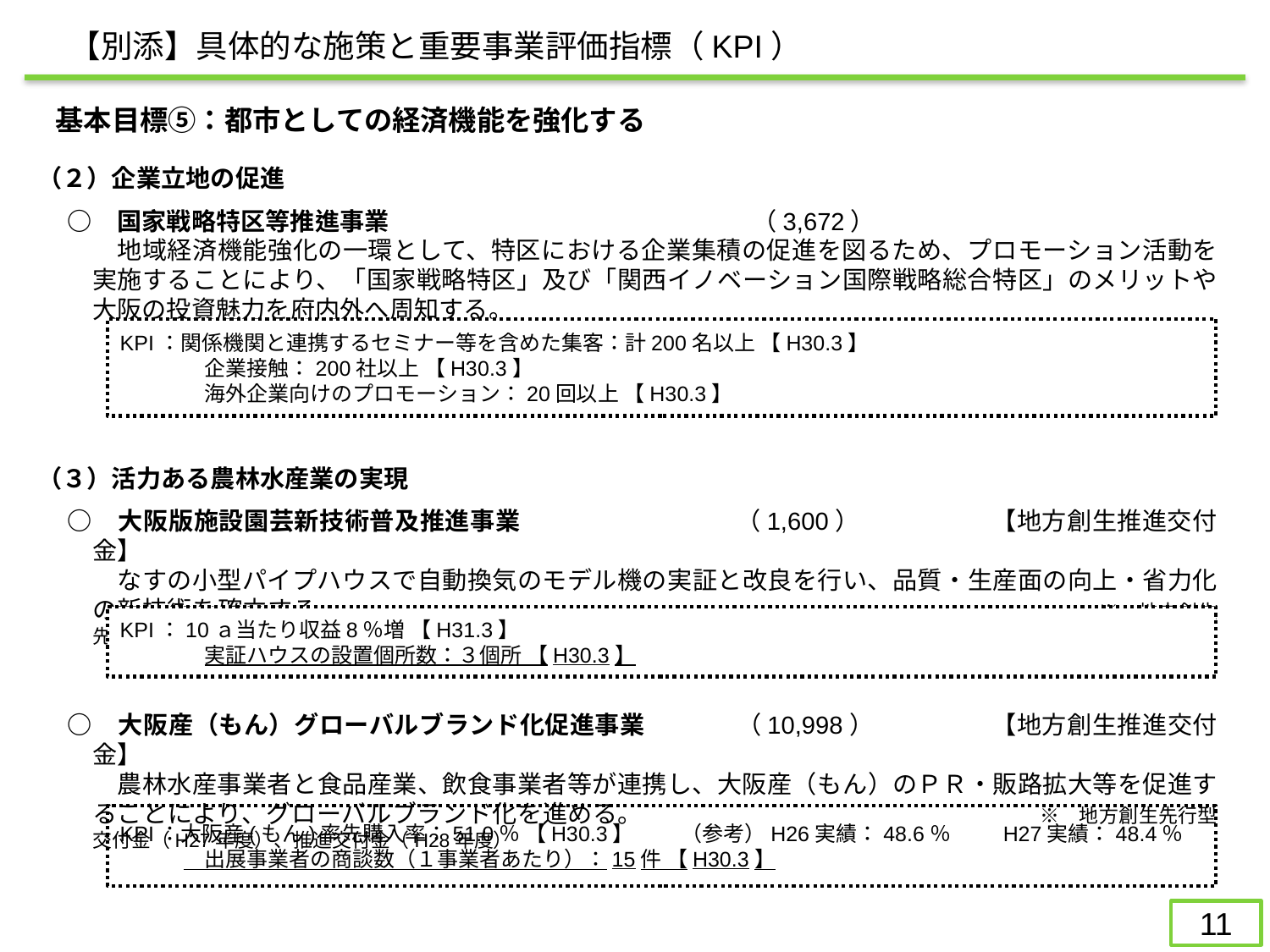

【別添】具体的な施策と重要事業評価指標（KPI）
　基本目標⑤：都市としての経済機能を強化する
（２）企業立地の促進
○	　国家戦略特区等推進事業			　（3,672）
　　地域経済機能強化の一環として、特区における企業集積の促進を図るため、プロモーション活動を実施することにより、「国家戦略特区」及び「関西イノベーション国際戦略総合特区」のメリットや大阪の投資魅力を府内外へ周知する。
　※　地方創生先行型交付金（H27年度）
KPI：関係機関と連携するセミナー等を含めた集客：計200名以上 【H30.3】
　　　　企業接触：200社以上 【H30.3】
　　　　海外企業向けのプロモーション：20回以上 【H30.3】
（３）活力ある農林水産業の実現
○	　大阪版施設園芸新技術普及推進事業		（1,600）		【地方創生推進交付金】
　　なすの小型パイプハウスで自動換気のモデル機の実証と改良を行い、品質・生産面の向上・省力化の新技術を確立する。　　　　 　　　　　　　　　　　　　　　　　　　　　　　　　　※　地方創生先行型交付金（H27年度）、推進交付金（H28年度）
KPI：10ａ当たり収益8％増 【H31.3】
　　　　実証ハウスの設置個所数：３個所 【H30.3】
○	　大阪産（もん）グローバルブランド化促進事業	（10,998）	【地方創生推進交付金】
　　農林水産事業者と食品産業、飲食事業者等が連携し、大阪産（もん）のＰＲ・販路拡大等を促進することにより、グローバルブランド化を進める。　　　　　　　　　　　　　　　　※　地方創生先行型交付金（H27年度）、推進交付金（H28年度）
KPI：大阪産(もん)率先購入率：51.0％ 【H30.3】 　　（参考）H26実績：48.6％ 　　H27実績：48.4％
　　　　出展事業者の商談数（１事業者あたり）：15件 【H30.3】
11